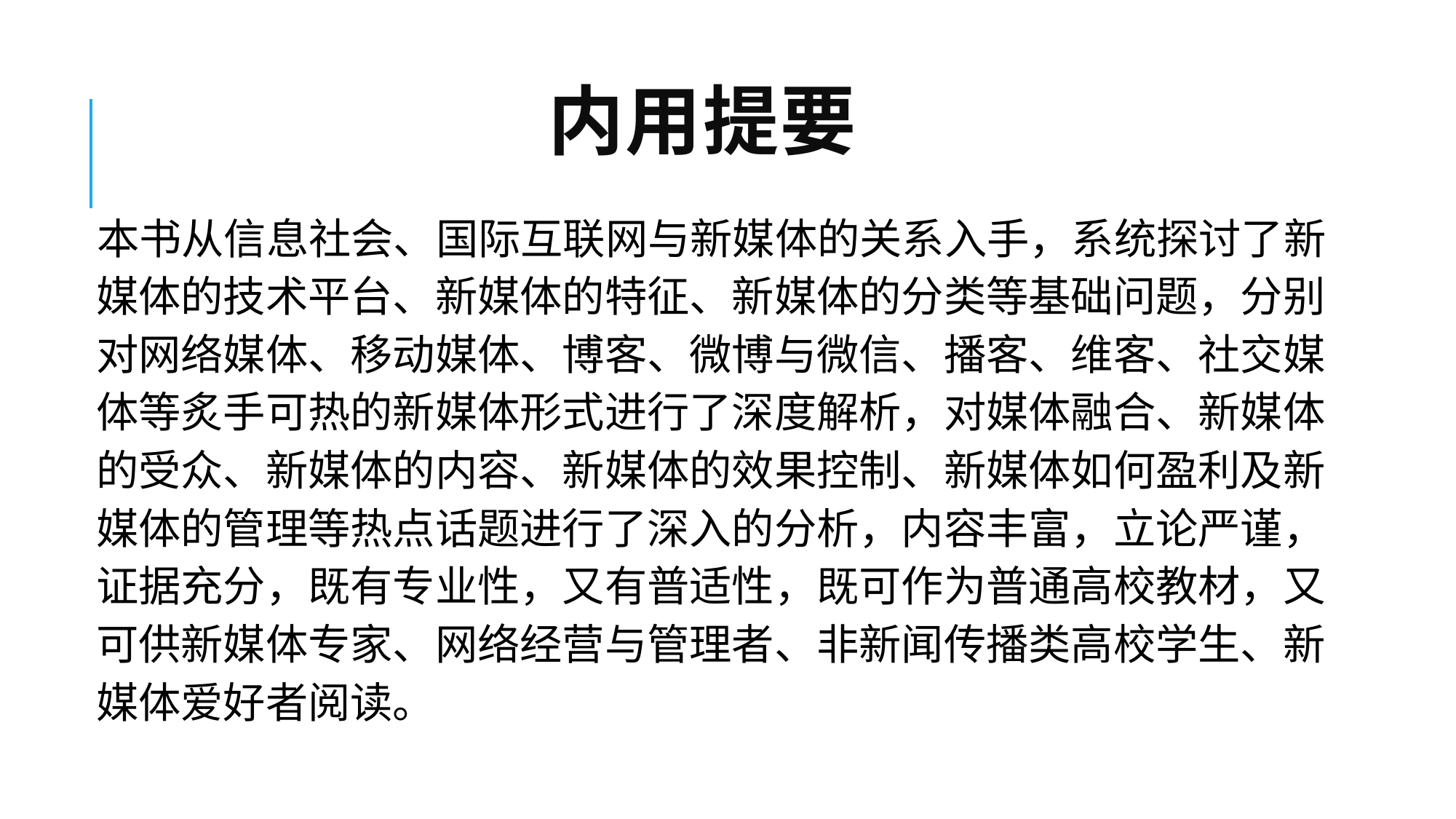

# 内用提要
本书从信息社会、国际互联网与新媒体的关系入手，系统探讨了新媒体的技术平台、新媒体的特征、新媒体的分类等基础问题，分别对网络媒体、移动媒体、博客、微博与微信、播客、维客、社交媒体等炙手可热的新媒体形式进行了深度解析，对媒体融合、新媒体的受众、新媒体的内容、新媒体的效果控制、新媒体如何盈利及新媒体的管理等热点话题进行了深入的分析，内容丰富，立论严谨，证据充分，既有专业性，又有普适性，既可作为普通高校教材，又可供新媒体专家、网络经营与管理者、非新闻传播类高校学生、新媒体爱好者阅读。